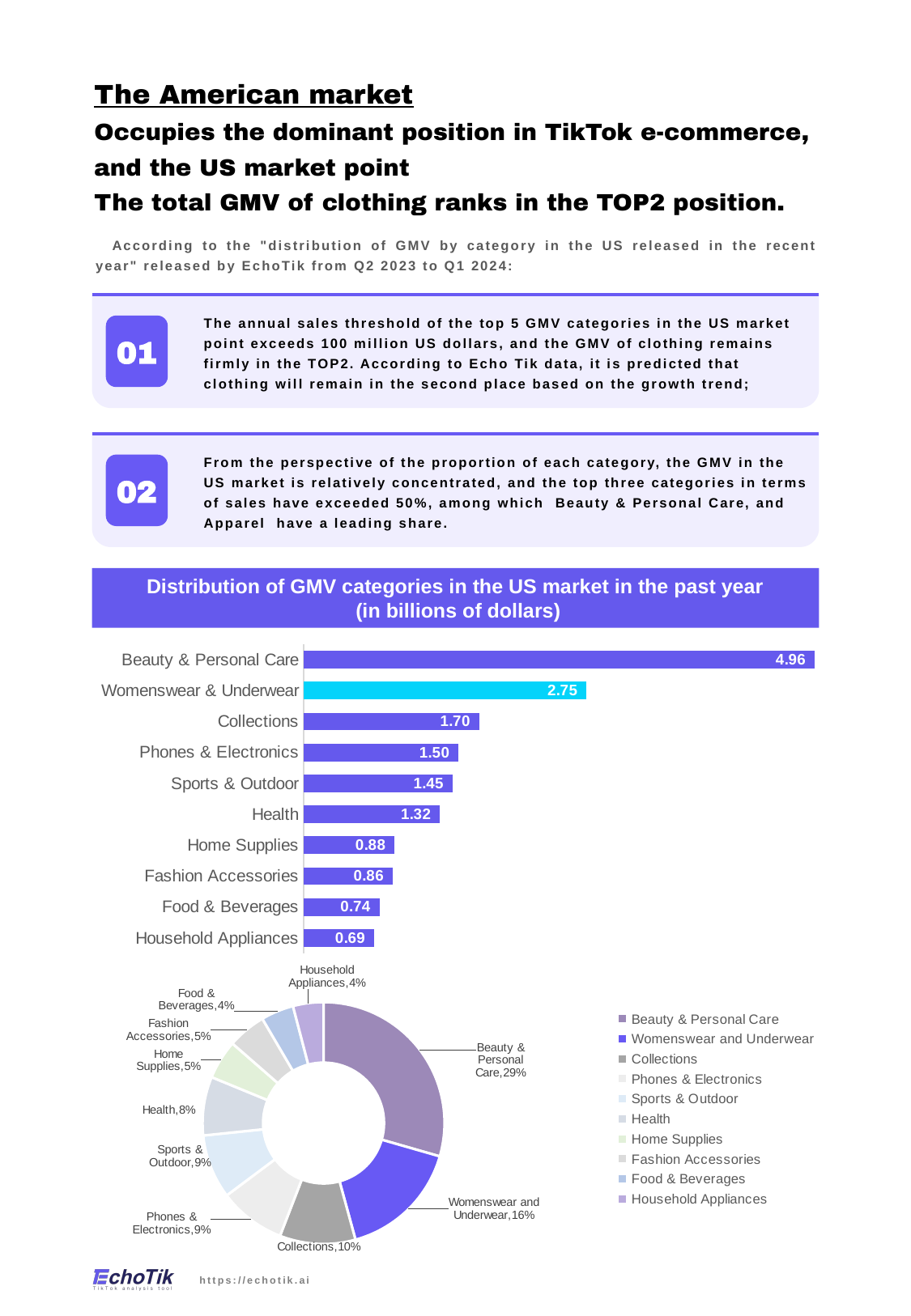

The American market
Occupies the dominant position in TikTok e-commerce, and the US market point
The total GMV of clothing ranks in the TOP2 position.

  According to the "distribution of GMV by category in the US released in the recent year" released by EchoTik from Q2 2023 to Q1 2024:
The annual sales threshold of the top 5 GMV categories in the US market point exceeds 100 million US dollars, and the GMV of clothing remains firmly in the TOP2. According to Echo Tik data, it is predicted that clothing will remain in the second place based on the growth trend;

01
From the perspective of the proportion of each category, the GMV in the US market is relatively concentrated, and the top three categories in terms of sales have exceeded 50%, among which  Beauty & Personal Care, and Apparel  have a leading share.

02
Distribution of GMV categories in the US market in the past year
 (in billions of dollars)

### Chart

| Category | 总销售额（GMV） |
|---|---|
| Household Appliances | 0.685146613 |
| Food & Beverages | 0.7368232482 |
| Fashion Accessories | 0.8642483387 |
| Home Supplies | 0.8813817566 |
| Health | 1.3218897077 |
| Sports & Outdoor | 1.4451373731 |
| Phones & Electronics | 1.5020509712 |
| Collections | 1.7035977824 |
| Womenswear & Underwear | 2.7462219215 |
| Beauty & Personal Care | 4.9609691537 |

### Chart

| Category |  |
|---|---|
| Beauty & Personal Care | 0.294463802370333 |
| Womenswear and Underwear | 0.163005034722809 |
| Collections | 0.101118927607327 |
| Phones & Electronics | 0.089155894066329 |
| Sports & Outdoor | 0.0857777246030894 |
| Health | 0.0784622233244969 |
| Home Supplies | 0.0523153874469693 |
| Fashion Accessories | 0.0512984145075849 |
| Food & Beverages | 0.0437349575491741 |
| Household Appliances | 0.0406676338018882 |